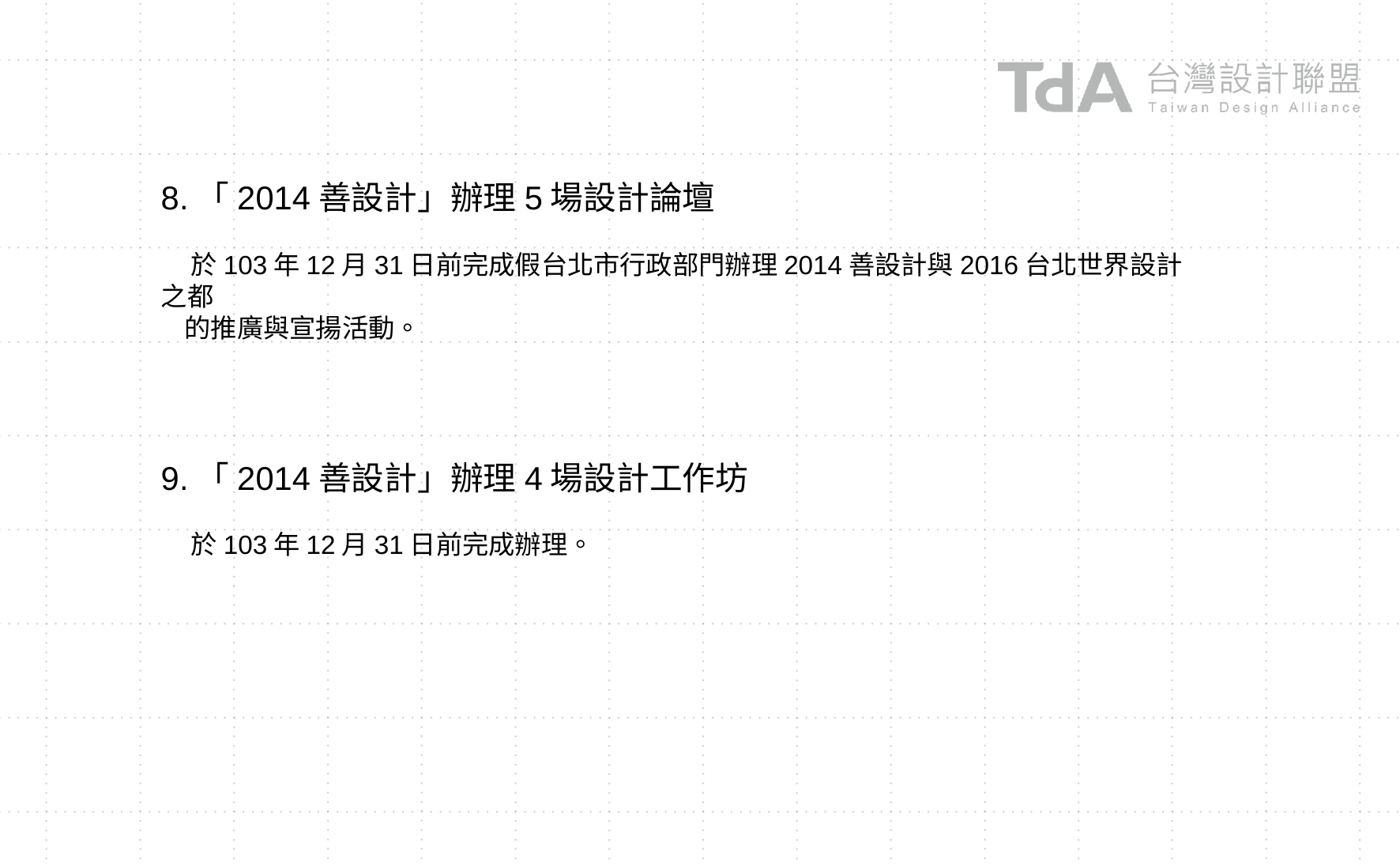

8.「2014善設計」辦理5場設計論壇

    於103年12月31日前完成假台北市行政部門辦理2014善設計與2016台北世界設計之都
    的推廣與宣揚活動。
9.「2014善設計」辦理4場設計工作坊

    於103年12月31日前完成辦理。